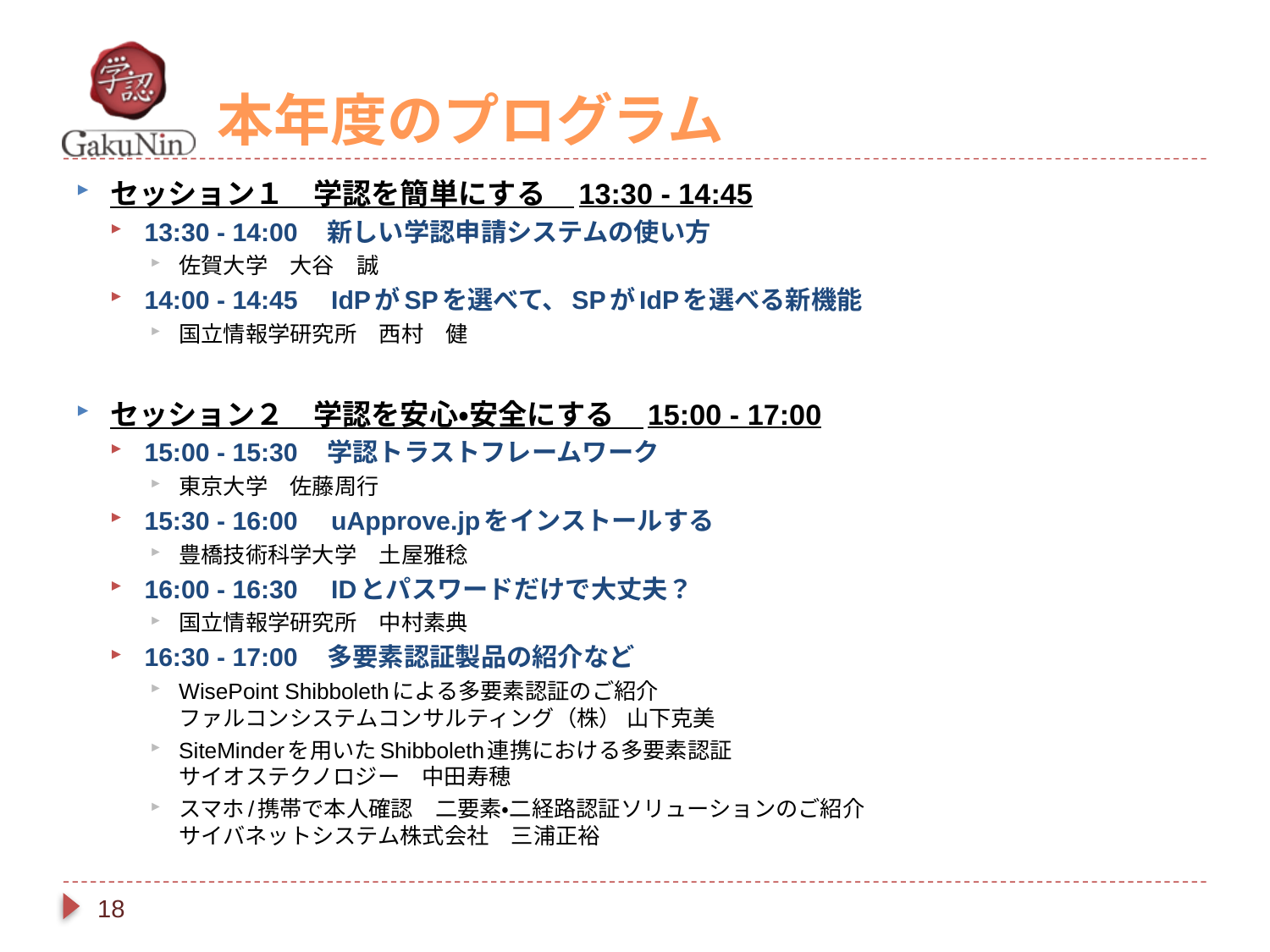

# 本年度のプログラム
セッション１　学認を簡単にする　13:30 - 14:45
13:30 - 14:00　新しい学認申請システムの使い方
佐賀大学　大谷　誠
14:00 - 14:45　IdPがSPを選べて、SPがIdPを選べる新機能
国立情報学研究所　西村　健

セッション２　学認を安心・安全にする　15:00 - 17:00
15:00 - 15:30　学認トラストフレームワーク
東京大学　佐藤周行
15:30 - 16:00　uApprove.jpをインストールする
豊橋技術科学大学　土屋雅稔
16:00 - 16:30　IDとパスワードだけで大丈夫？
国立情報学研究所　中村素典
16:30 - 17:00　多要素認証製品の紹介など
WisePoint Shibbolethによる多要素認証のご紹介
ファルコンシステムコンサルティング（株） 山下克美
SiteMinderを用いたShibboleth連携における多要素認証
サイオステクノロジー　中田寿穂
スマホ/携帯で本人確認　二要素・二経路認証ソリューションのご紹介
サイバネットシステム株式会社　三浦正裕

18